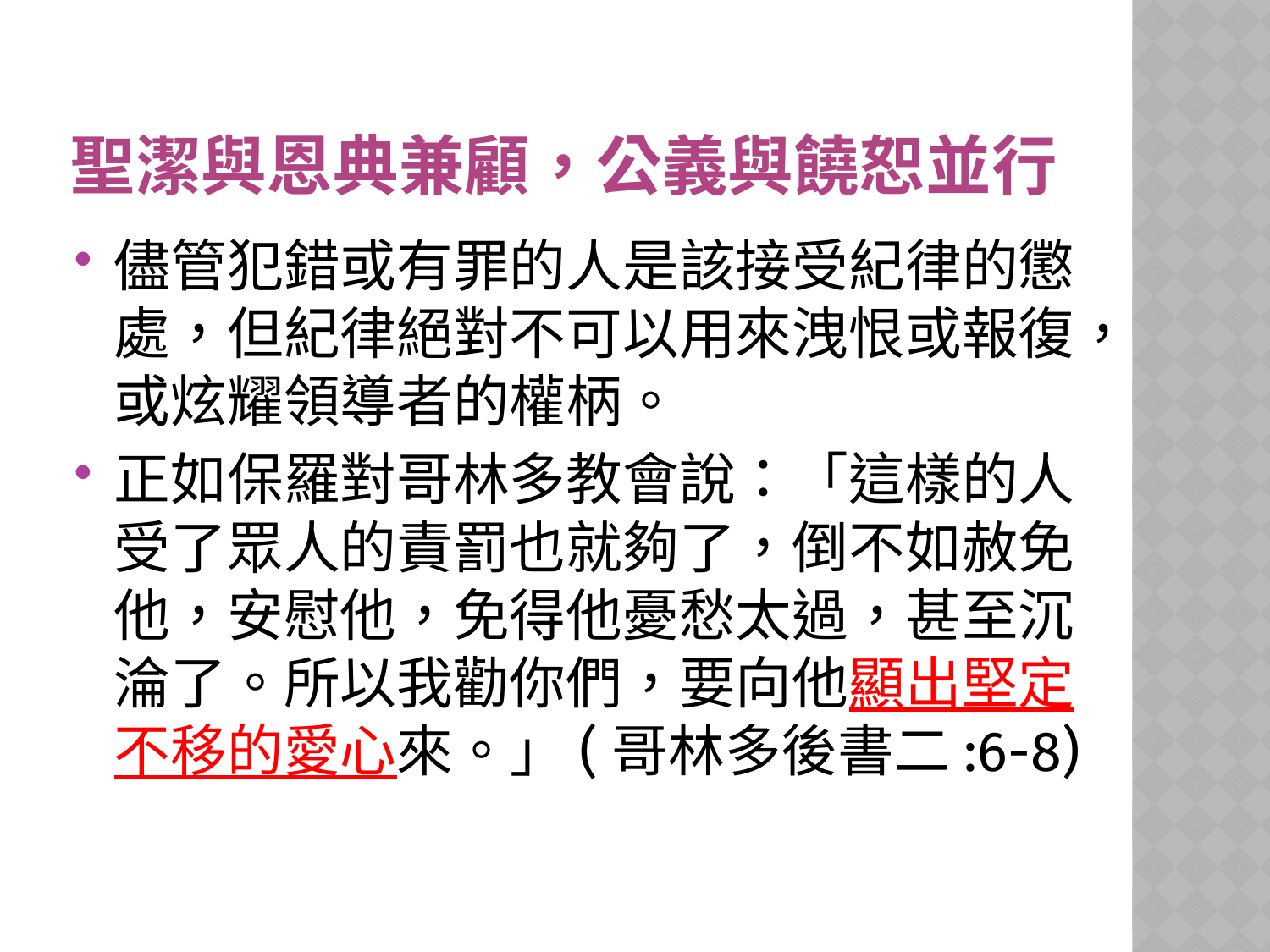

# 聖潔與恩典兼顧，公義與饒恕並行
儘管犯錯或有罪的人是該接受紀律的懲處，但紀律絕對不可以用來洩恨或報復，或炫耀領導者的權柄。
正如保羅對哥林多教會說：「這樣的人受了眾人的責罰也就夠了，倒不如赦免他，安慰他，免得他憂愁太過，甚至沉淪了。所以我勸你們，要向他顯出堅定不移的愛心來。」(哥林多後書二:6-8)